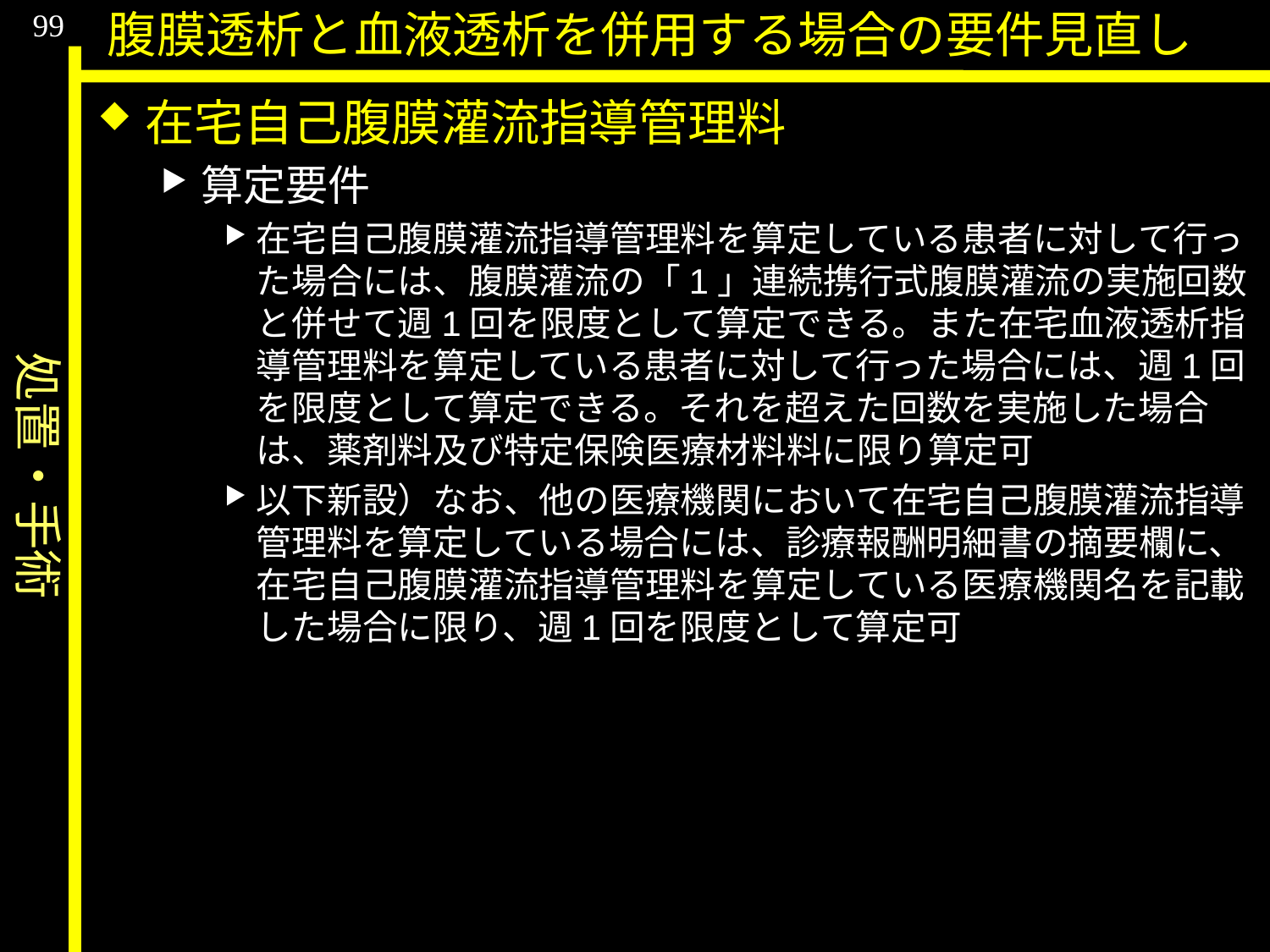

処置・手術
99
腹膜透析と血液透析を併用する場合の要件見直し

在宅自己腹膜灌流指導管理料
算定要件
在宅自己腹膜灌流指導管理料を算定している患者に対して行った場合には、腹膜灌流の「1」連続携行式腹膜灌流の実施回数と併せて週1回を限度として算定できる。また在宅血液透析指導管理料を算定している患者に対して行った場合には、週1回を限度として算定できる。それを超えた回数を実施した場合は、薬剤料及び特定保険医療材料料に限り算定可
以下新設）なお、他の医療機関において在宅自己腹膜灌流指導管理料を算定している場合には、診療報酬明細書の摘要欄に、在宅自己腹膜灌流指導管理料を算定している医療機関名を記載した場合に限り、週1回を限度として算定可